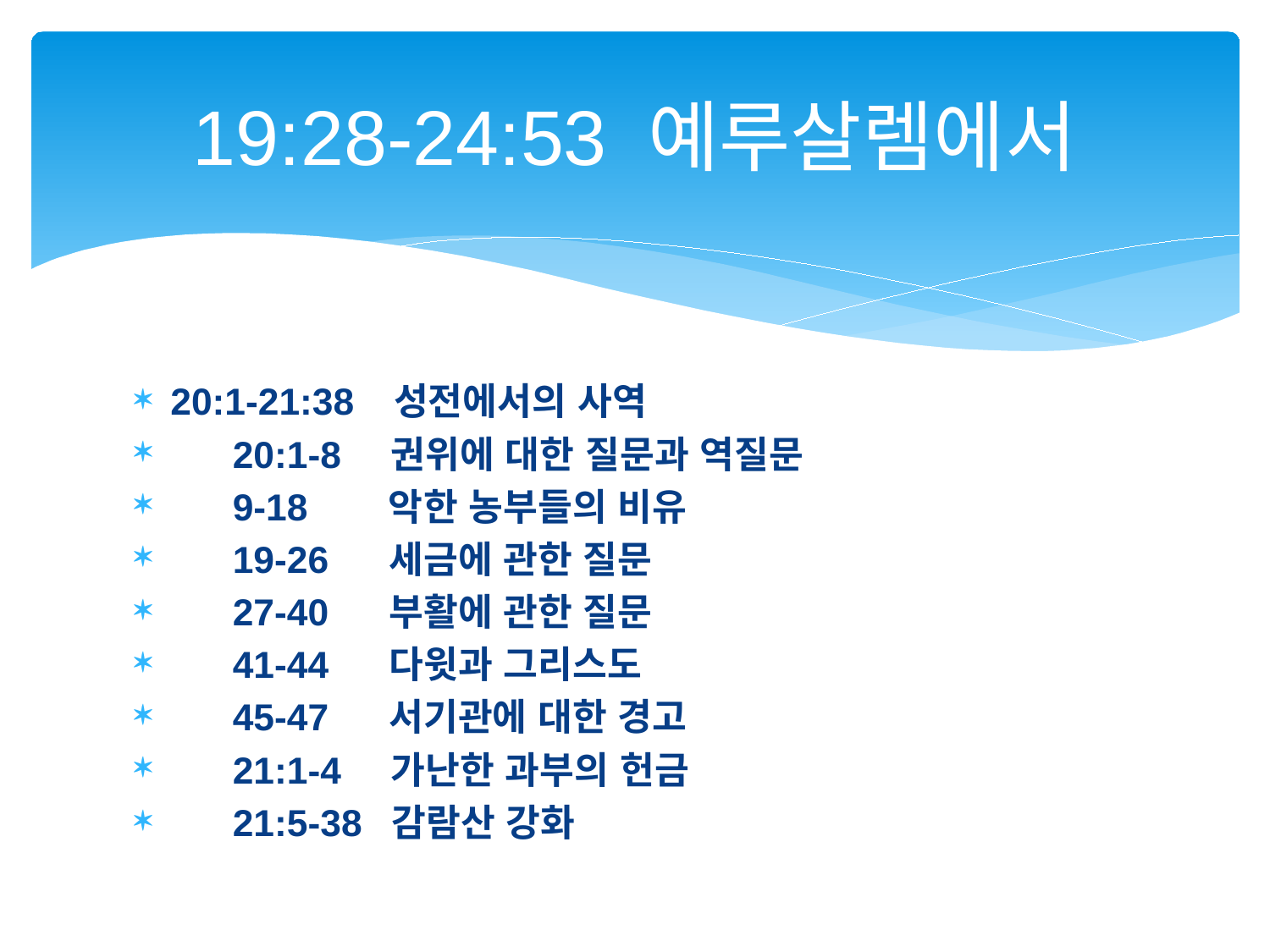

# 19:28-24:53 예루살렘에서
20:1-21:38   성전에서의 사역
      20:1-8    권위에 대한 질문과 역질문
      9-18       악한 농부들의 비유
      19-26     세금에 관한 질문
      27-40     부활에 관한 질문
      41-44     다윗과 그리스도
      45-47     서기관에 대한 경고
      21:1-4    가난한 과부의 헌금
      21:5-38  감람산 강화